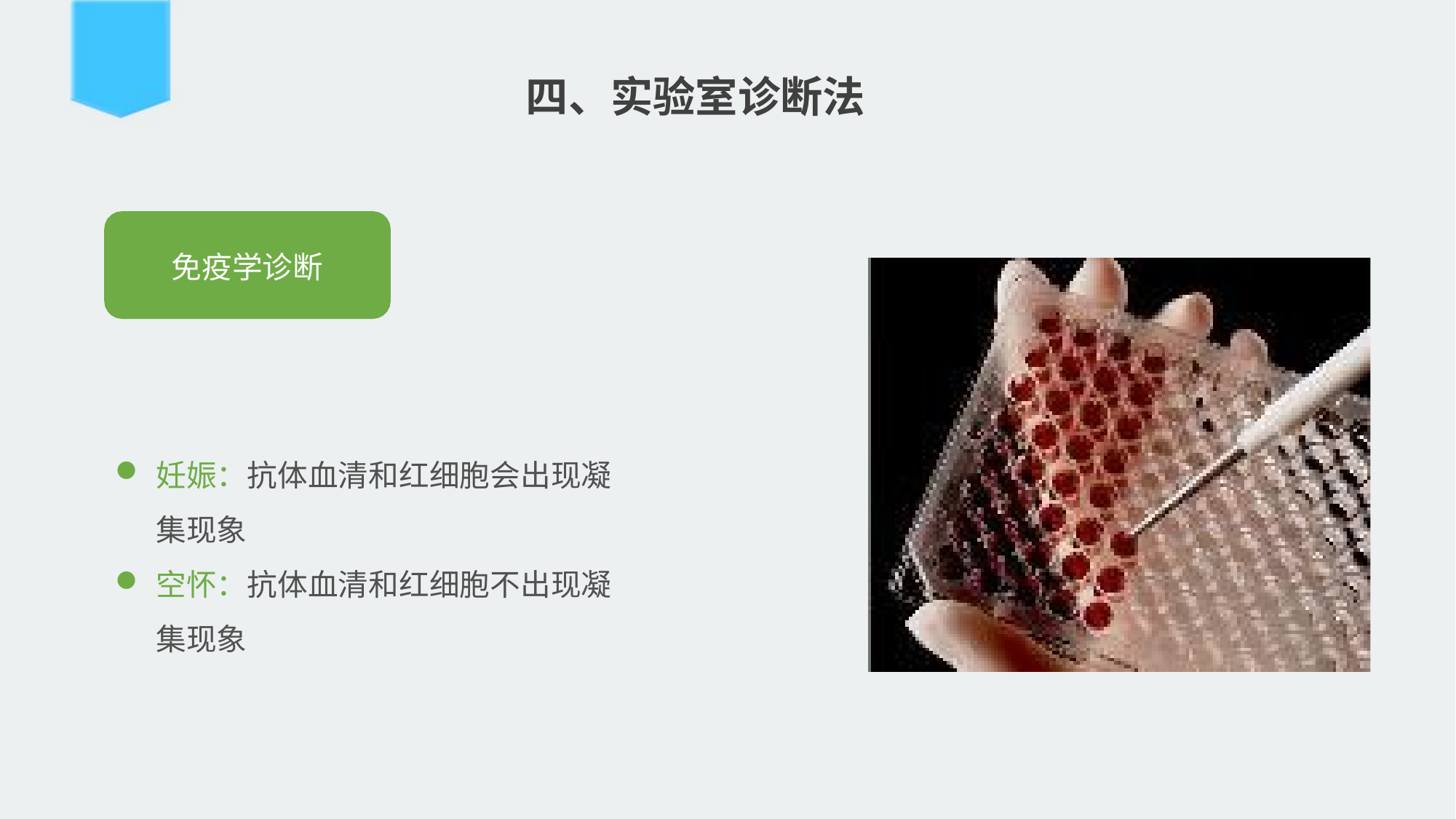

# 四、实验室诊断法

免疫学诊断

妊娠：抗体血清和红细胞会出现凝
集现象
空怀：抗体血清和红细胞不出现凝 集现象